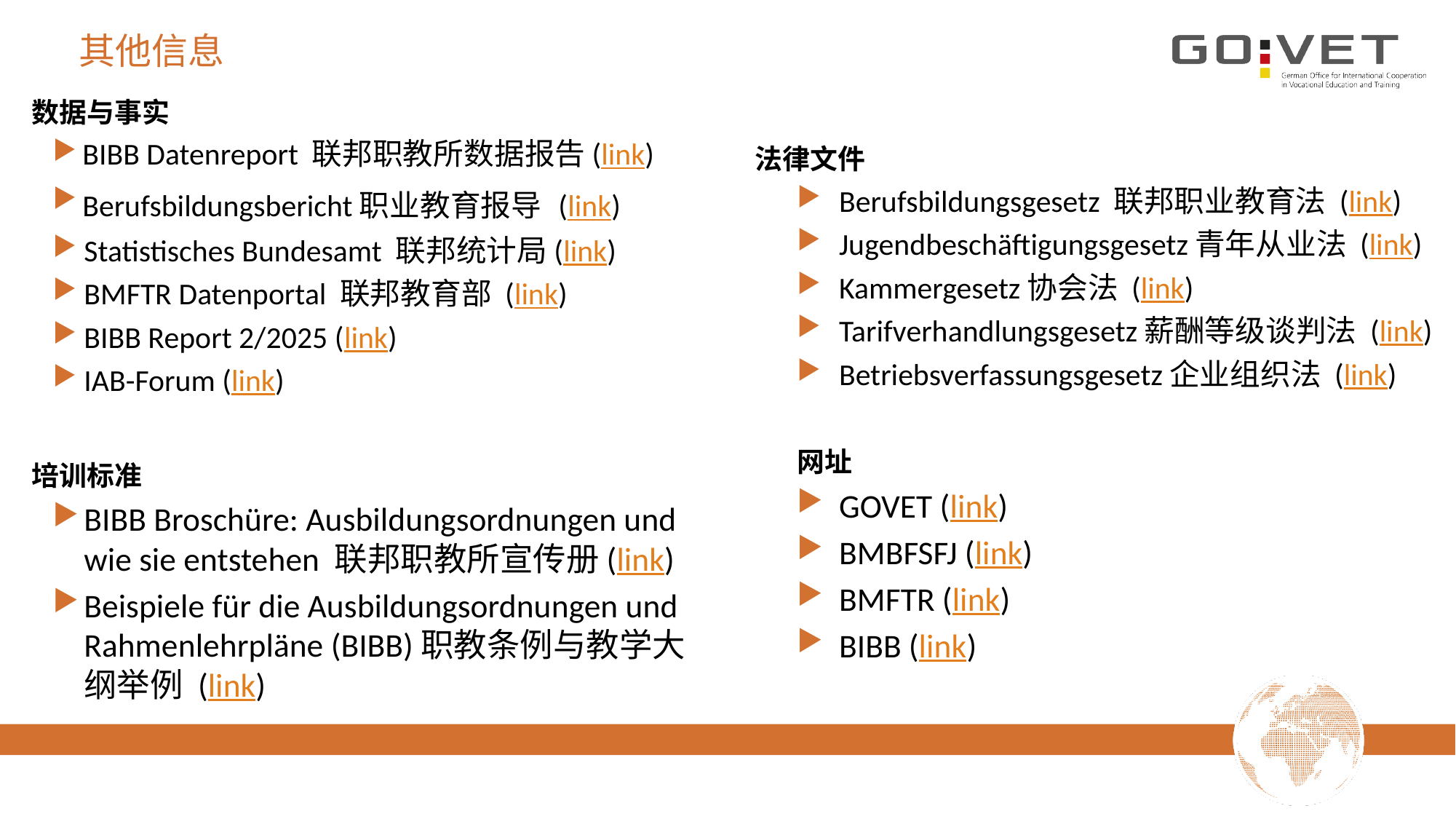

# 其他信息
数据与事实
 BIBB Datenreport 联邦职教所数据报告(link)
 Berufsbildungsbericht职业教育报导 (link)
Statistisches Bundesamt 联邦统计局(link)
BMFTR Datenportal 联邦教育部 (link)
BIBB Report 2/2025 (link)
IAB-Forum (link)

培训标准
BIBB Broschüre: Ausbildungsordnungen und wie sie entstehen 联邦职教所宣传册(link)
Beispiele für die Ausbildungsordnungen und Rahmenlehrpläne (BIBB)职教条例与教学大纲举例 (link)

法律文件
Berufsbildungsgesetz 联邦职业教育法 (link)
Jugendbeschäftigungsgesetz青年从业法 (link)
Kammergesetz协会法 (link)
Tarifverhandlungsgesetz薪酬等级谈判法 (link)
Betriebsverfassungsgesetz企业组织法 (link)

网址
GOVET (link)
BMBFSFJ (link)
BMFTR (link)
BIBB (link)